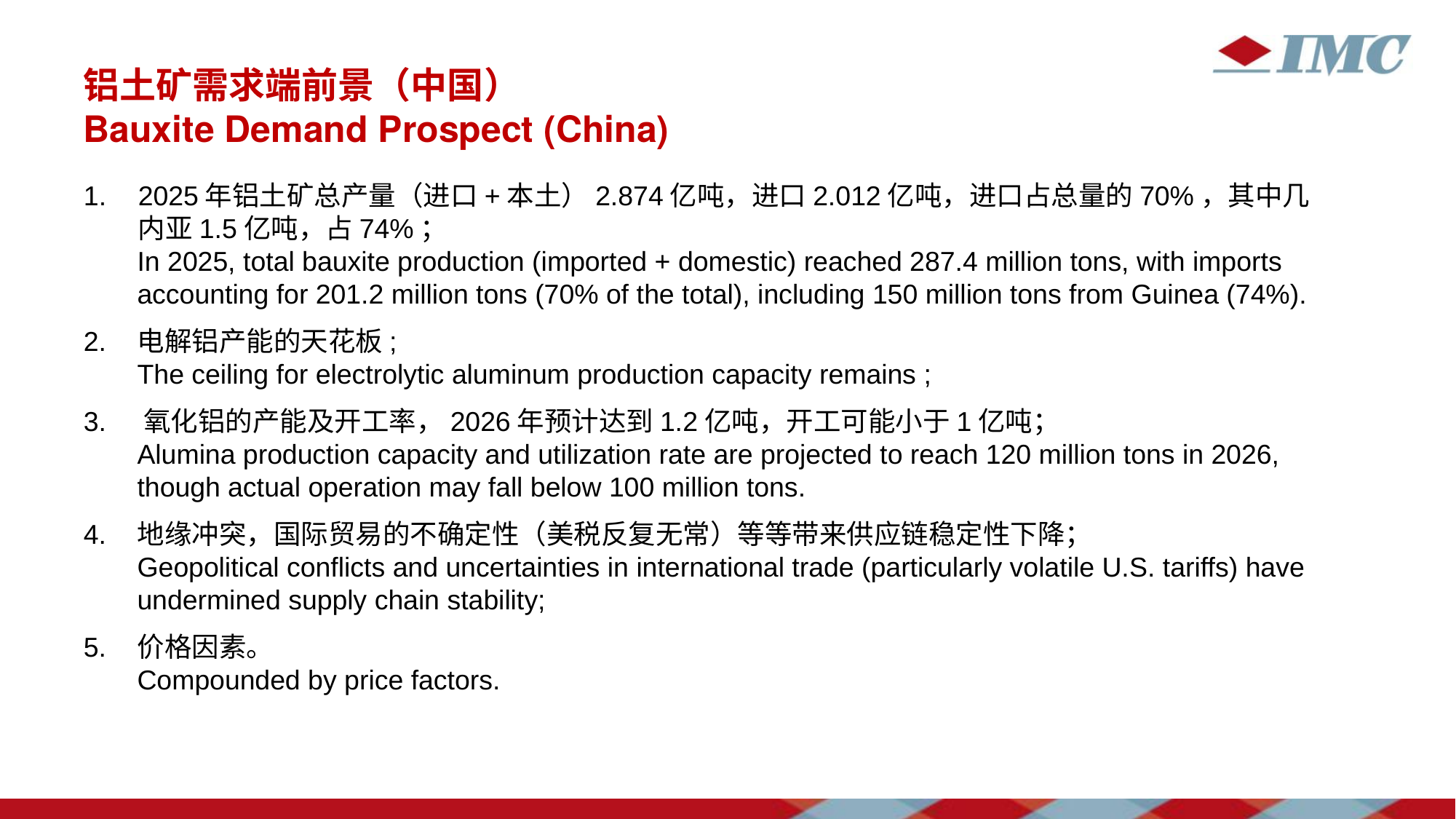

# 铝土矿需求端前景（中国） Bauxite Demand Prospect (China)
2025年铝土矿总产量（进口+本土）2.874亿吨，进口2.012亿吨，进口占总量的70%，其中几内亚1.5亿吨，占74%；
In 2025, total bauxite production (imported + domestic) reached 287.4 million tons, with imports accounting for 201.2 million tons (70% of the total), including 150 million tons from Guinea (74%).

 电解铝产能的天花板;
       The ceiling for electrolytic aluminum production capacity remains ;

  氧化铝的产能及开工率，2026年预计达到1.2亿吨，开工可能小于1亿吨；
       Alumina production capacity and utilization rate are projected to reach 120 million tons in 2026, though actual operation may fall below 100 million tons.

 地缘冲突，国际贸易的不确定性（美税反复无常）等等带来供应链稳定性下降；
       Geopolitical conflicts and uncertainties in international trade (particularly volatile U.S. tariffs) have undermined supply chain stability;

 价格因素。
       Compounded by price factors.